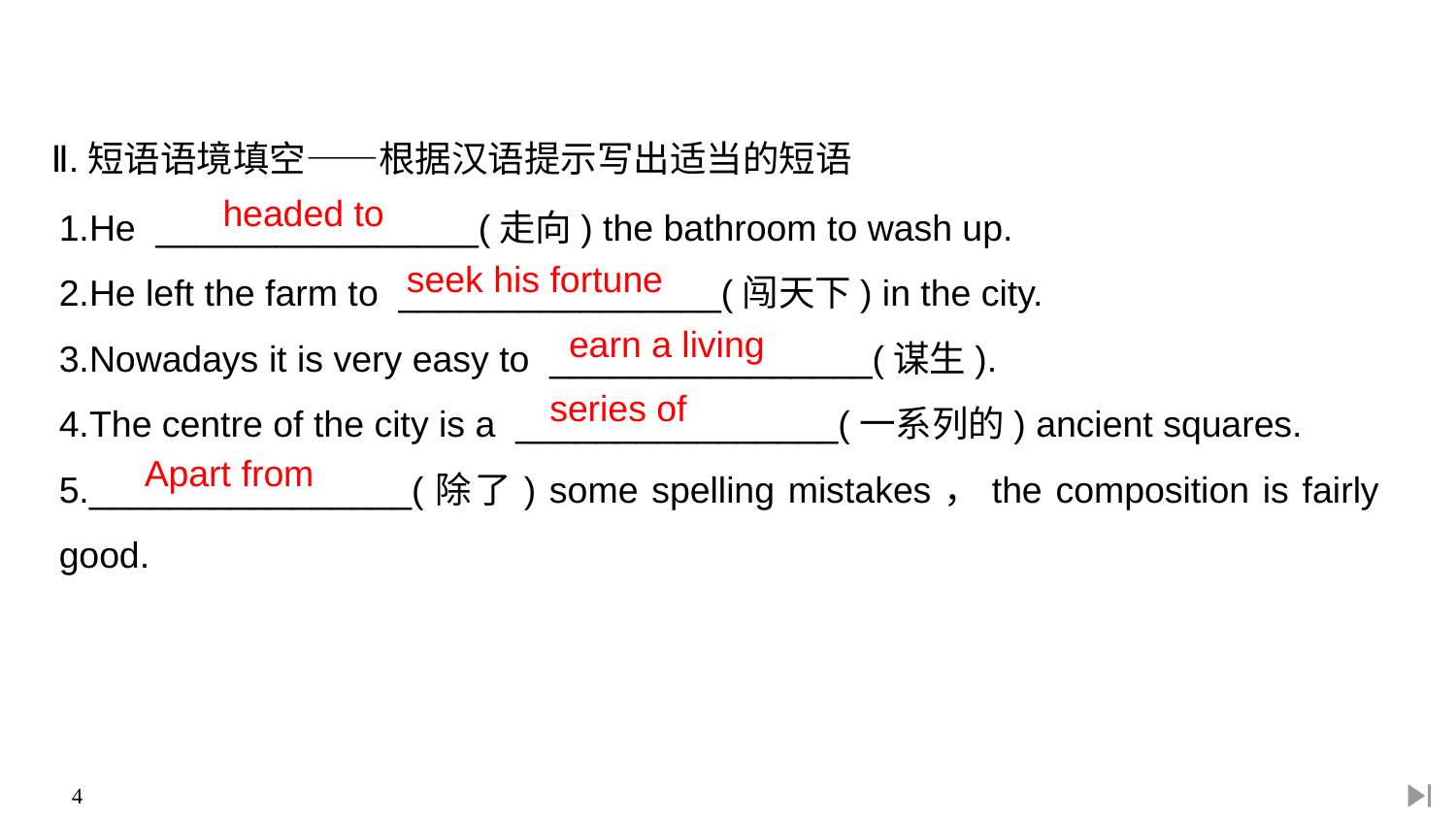

Ⅱ.短语语境填空——根据汉语提示写出适当的短语
1.He  ________________(走向) the bathroom to wash up.
2.He left the farm to  ________________(闯天下) in the city.
3.Nowadays it is very easy to  ________________(谋生).
4.The centre of the city is a  ________________(一系列的) ancient squares.
5.________________(除了) some spelling mistakes，the composition is fairly good.
headed to
seek his fortune
earn a living
series of
Apart from